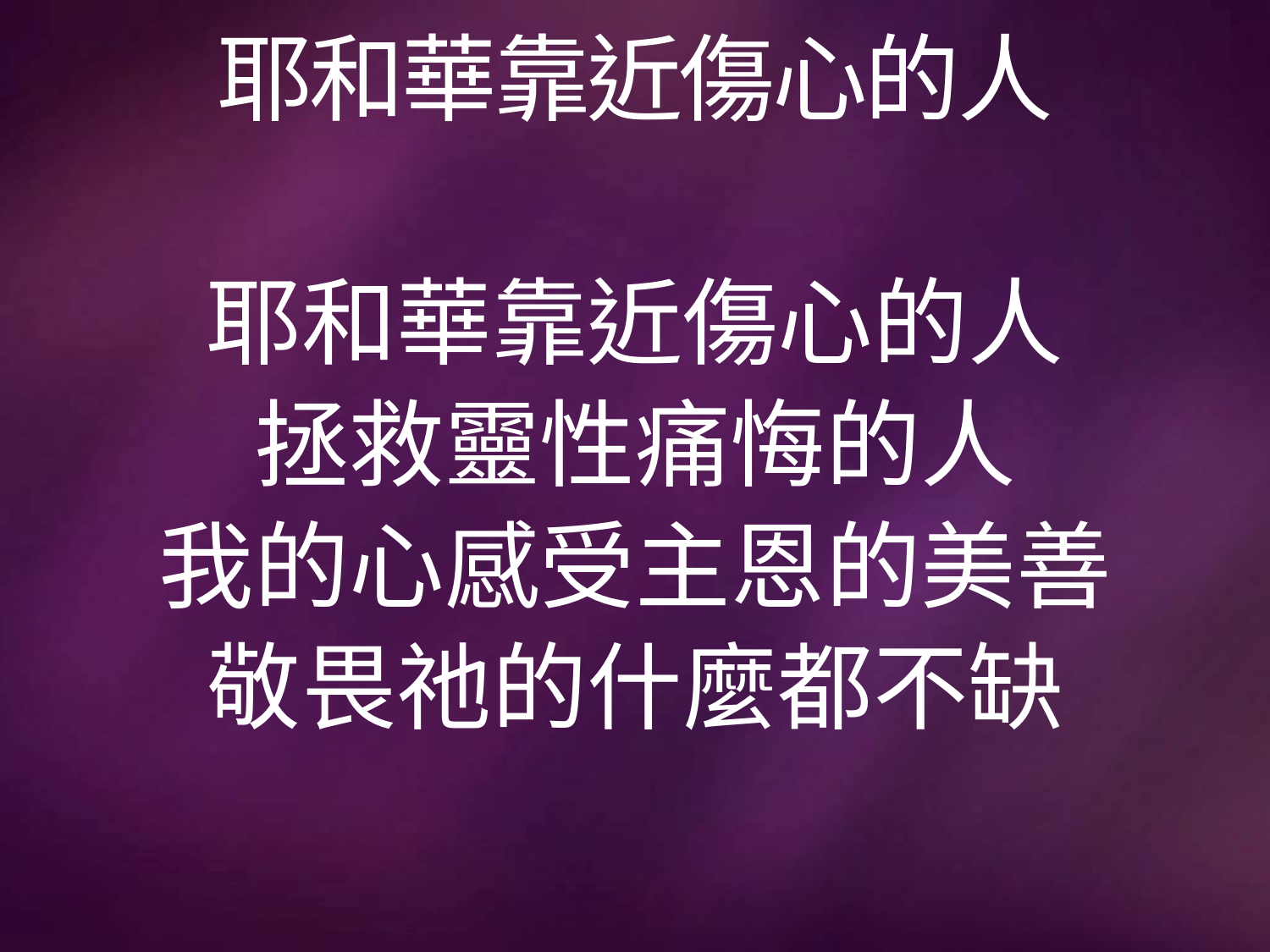

# 耶和華靠近傷心的人
耶和華靠近傷心的人
拯救靈性痛悔的人
我的心感受主恩的美善
敬畏祂的什麼都不缺